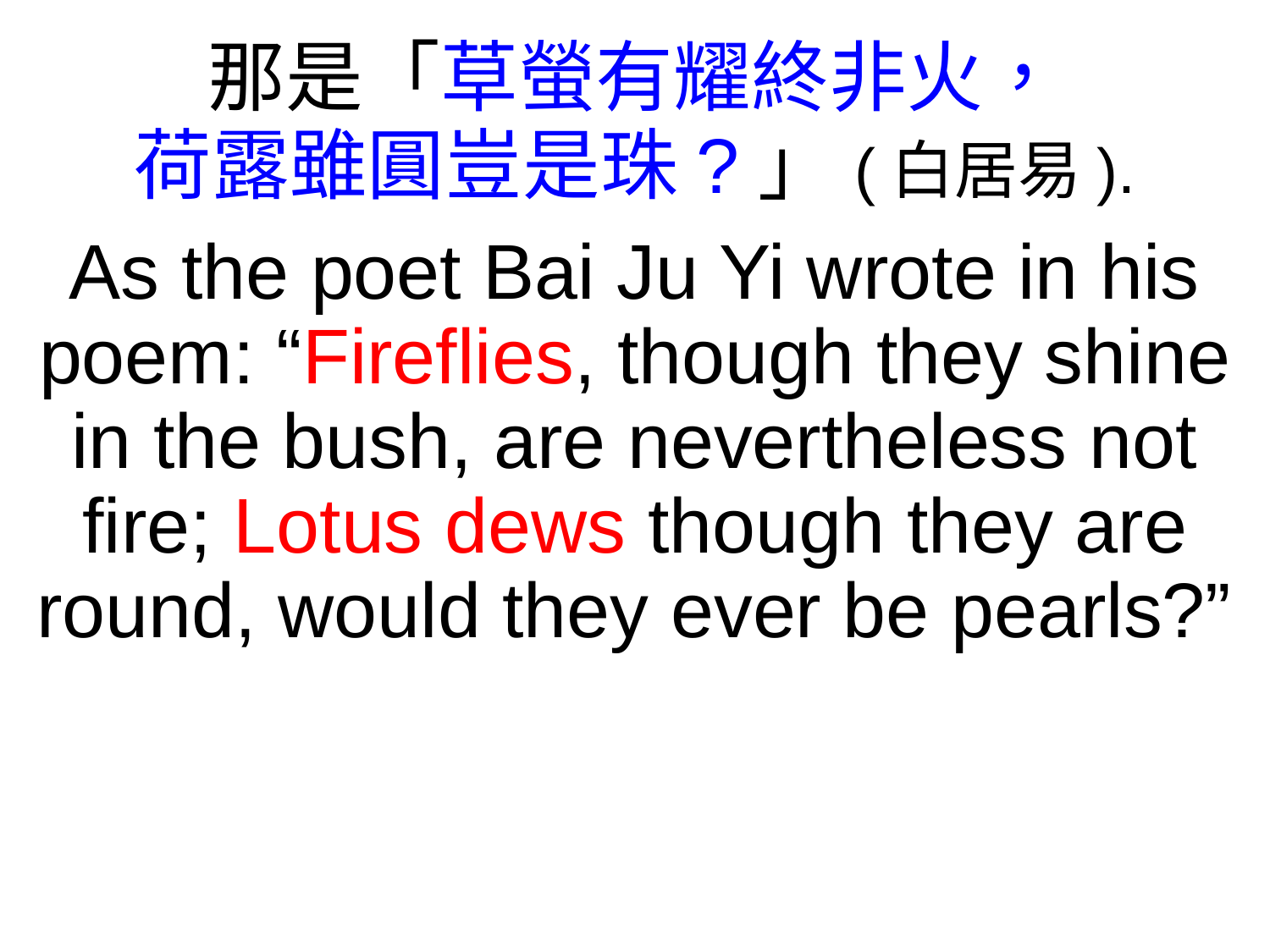

那是「草螢有耀終非火，
荷露雖圓豈是珠?」(白居易).
As the poet Bai Ju Yi wrote in his poem: “Fireflies, though they shine in the bush, are nevertheless not fire; Lotus dews though they are round, would they ever be pearls?”